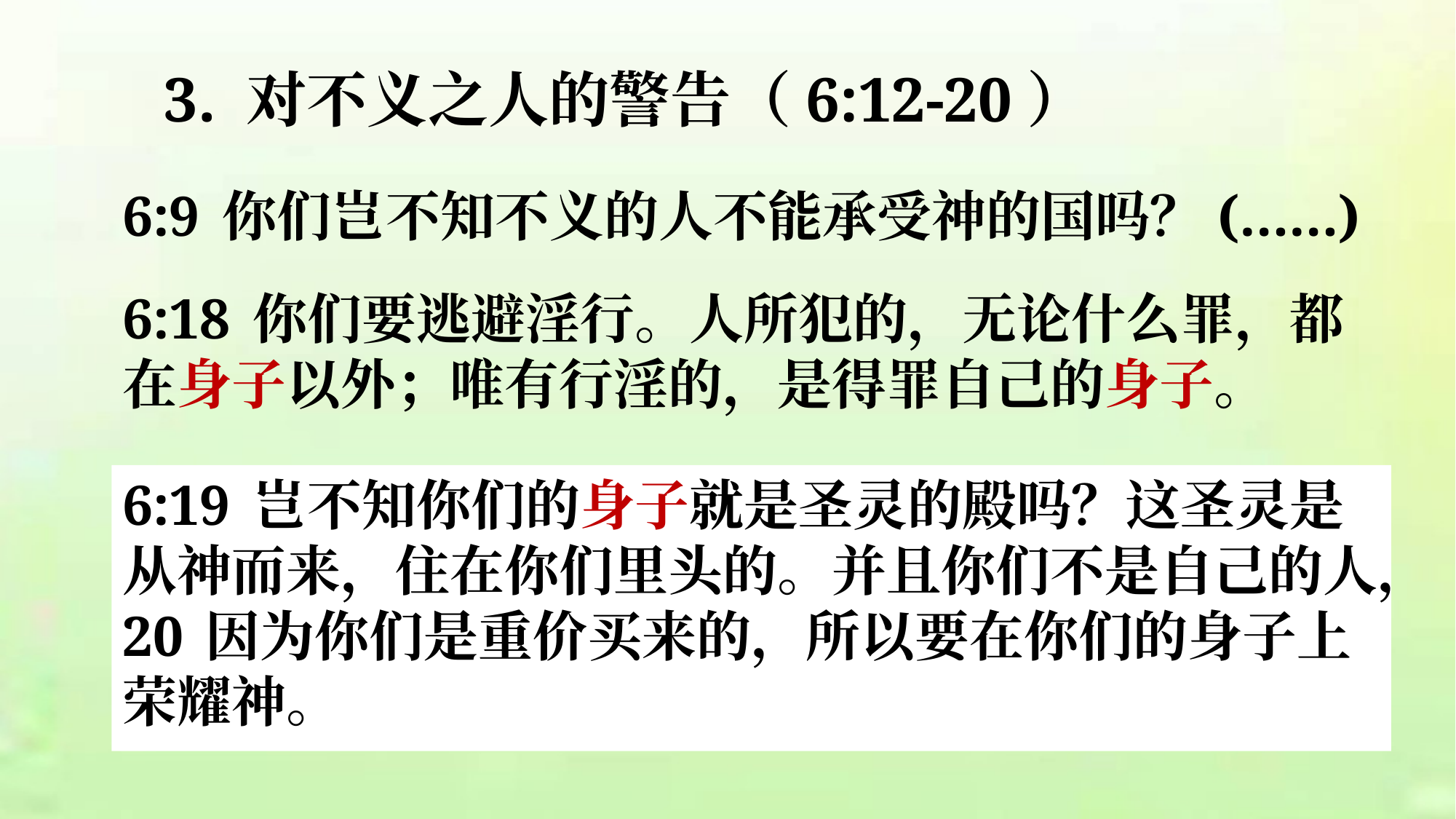

3. 对不义之人的警告（6:12-20）
6:9 你们岂不知不义的人不能承受神的国吗？(……)
6:18 你们要逃避淫行。人所犯的，无论什么罪，都在身子以外；唯有行淫的，是得罪自己的身子。
6:19 岂不知你们的身子就是圣灵的殿吗？这圣灵是从神而来，住在你们里头的。并且你们不是自己的人，20 因为你们是重价买来的，所以要在你们的身子上荣耀神。